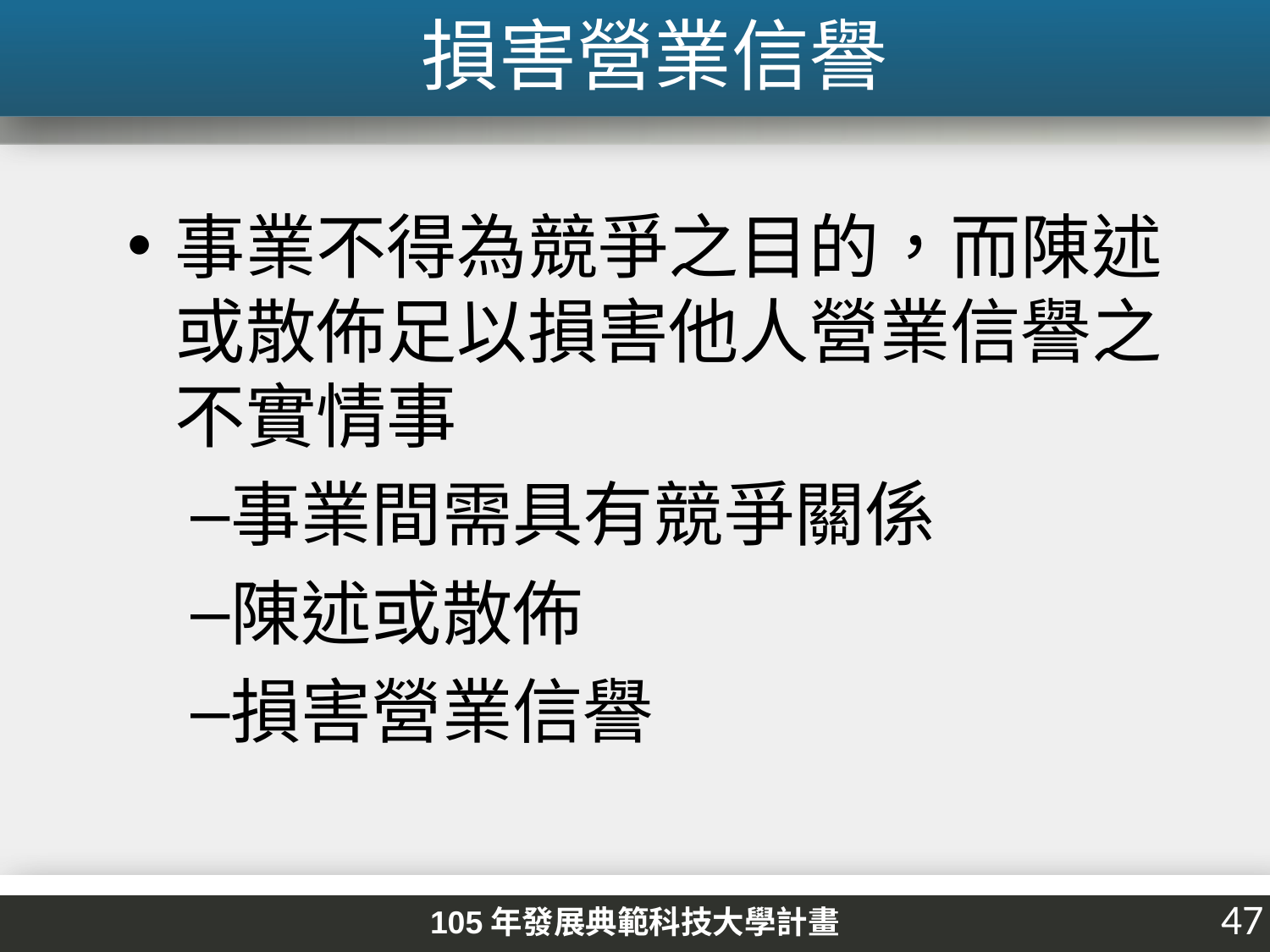

# 損害營業信譽
事業不得為競爭之目的，而陳述或散佈足以損害他人營業信譽之不實情事
事業間需具有競爭關係
陳述或散佈
損害營業信譽